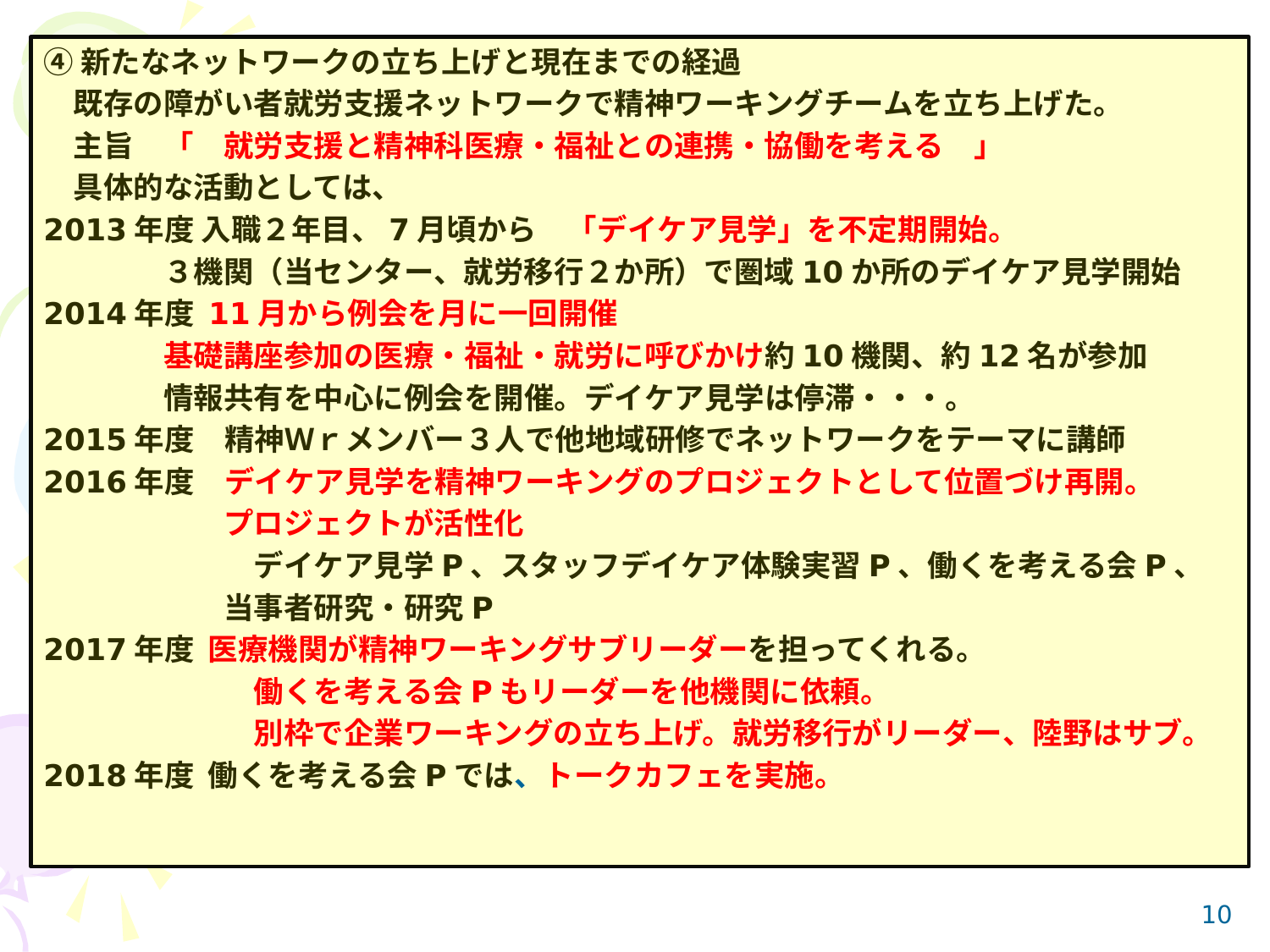

④新たなネットワークの立ち上げと現在までの経過
　既存の障がい者就労支援ネットワークで精神ワーキングチームを立ち上げた。
　主旨　「　就労支援と精神科医療・福祉との連携・協働を考える　」
　具体的な活動としては、
2013年度 入職２年目、7月頃から　「デイケア見学」を不定期開始。
　　　　３機関（当センター、就労移行２か所）で圏域10か所のデイケア見学開始
2014年度 11月から例会を月に一回開催
　　　　基礎講座参加の医療・福祉・就労に呼びかけ約10機関、約12名が参加
　　　　情報共有を中心に例会を開催。デイケア見学は停滞・・・。
2015年度　精神Ｗｒメンバー３人で他地域研修でネットワークをテーマに講師
2016年度　デイケア見学を精神ワーキングのプロジェクトとして位置づけ再開。
　　　　　　プロジェクトが活性化
　　　　　　　デイケア見学P、スタッフデイケア体験実習P、働くを考える会P、
　　　　　　当事者研究・研究P
2017年度  医療機関が精神ワーキングサブリーダーを担ってくれる。
　　　　　　　働くを考える会Pもリーダーを他機関に依頼。
　　　　　　　別枠で企業ワーキングの立ち上げ。就労移行がリーダー、陸野はサブ。
2018年度  働くを考える会Pでは、トークカフェを実施。
10